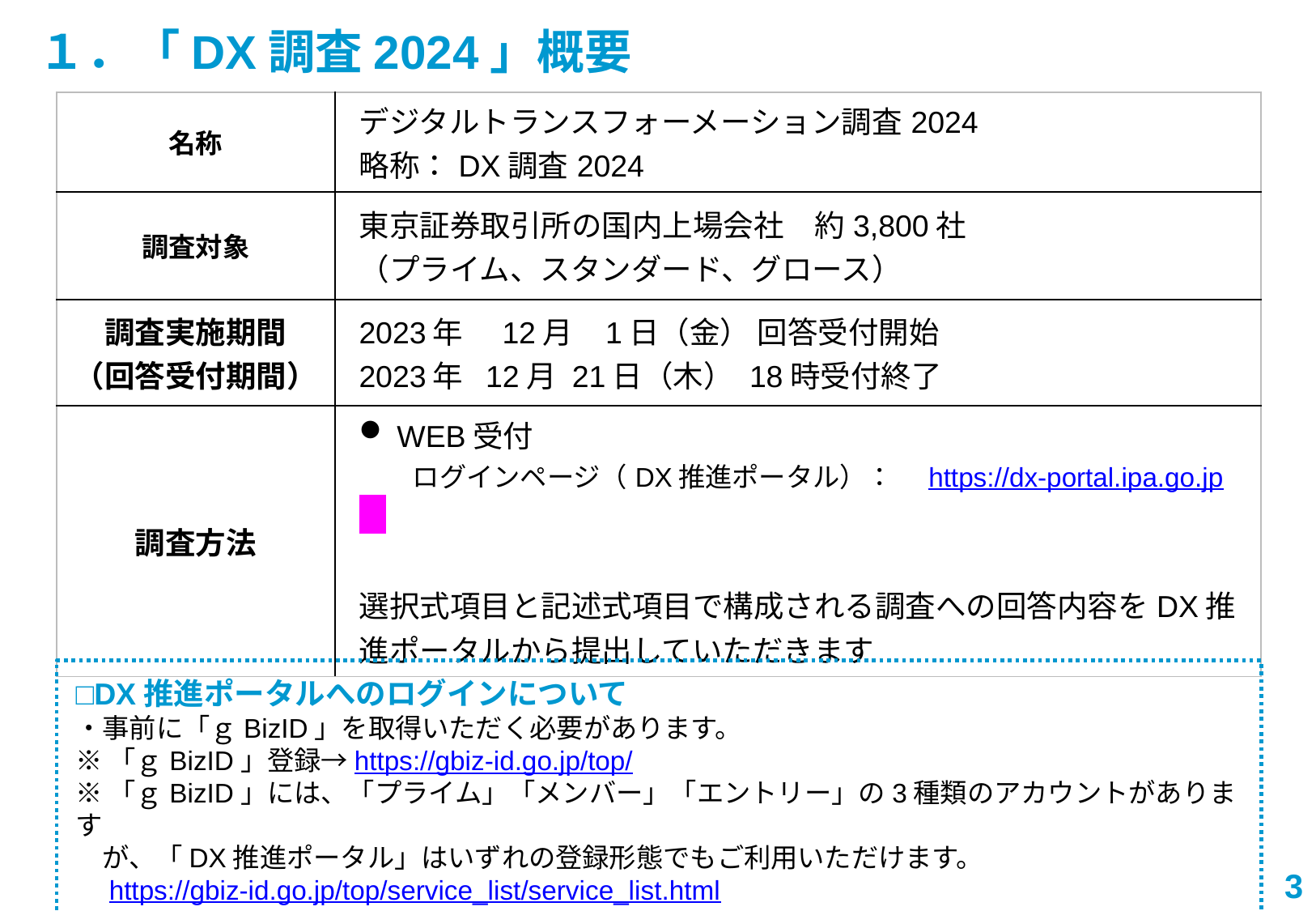

１．「DX調査2024」概要
| 名称 | デジタルトランスフォーメーション調査2024 略称：DX調査2024 |
| --- | --- |
| 調査対象 | 東京証券取引所の国内上場会社　約3,800社 （プライム、スタンダード、グロース） |
| 調査実施期間 （回答受付期間） | 2023年　12月 21日（金） 回答受付開始 2023年 12月 21日（木） 18時受付終了 |
| 調査方法 | WEB受付 　　ログインページ（DX推進ポータル）：　https://dx-portal.ipa.go.jp　　　　　　　　　　　　　　 　　　　　　　　　　　　　 選択式項目と記述式項目で構成される調査への回答内容をDX推進ポータルから提出していただきます |
□DX推進ポータルへのログインについて
・事前に「ｇBizID」を取得いただく必要があります。
※「ｇBizID」登録→https://gbiz-id.go.jp/top/
※「ｇBizID」には、「プライム」「メンバー」「エントリー」の3種類のアカウントがあります
　が、「DX推進ポータル」はいずれの登録形態でもご利用いただけます。
　https://gbiz-id.go.jp/top/service_list/service_list.html
3